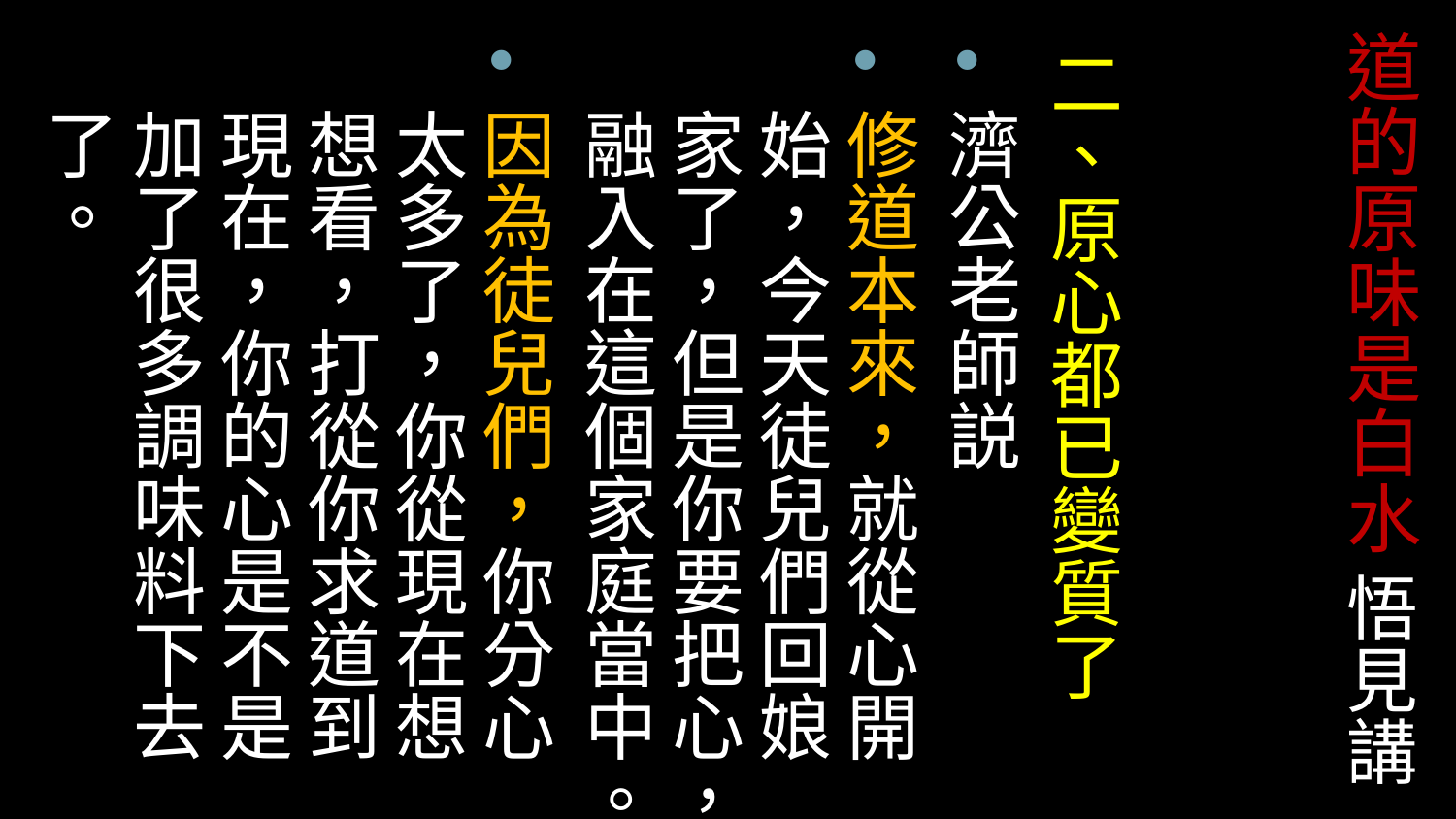

# 道的原味是白水 悟見講
二、原心都已變質了
濟公老師説
修道本來，就從心開始，今天徒兒們回娘家了，但是你要把心，融入在這個家庭當中。
因為徒兒們，你分心太多了，你從現在想想看，打從你求道到現在，你的心是不是加了很多調味料下去了。